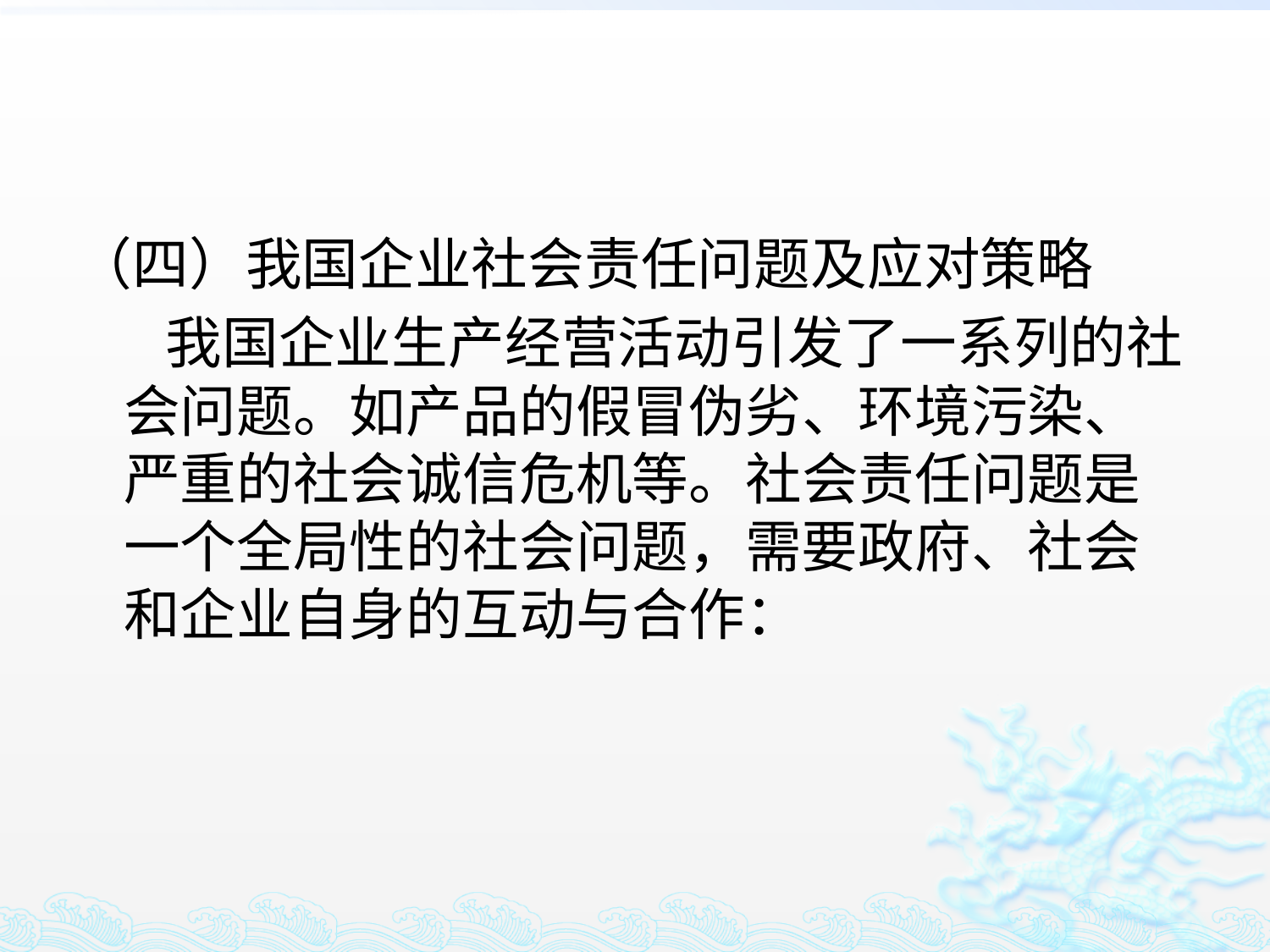

#
（四）我国企业社会责任问题及应对策略
      我国企业生产经营活动引发了一系列的社会问题。如产品的假冒伪劣、环境污染、严重的社会诚信危机等。社会责任问题是一个全局性的社会问题，需要政府、社会和企业自身的互动与合作：